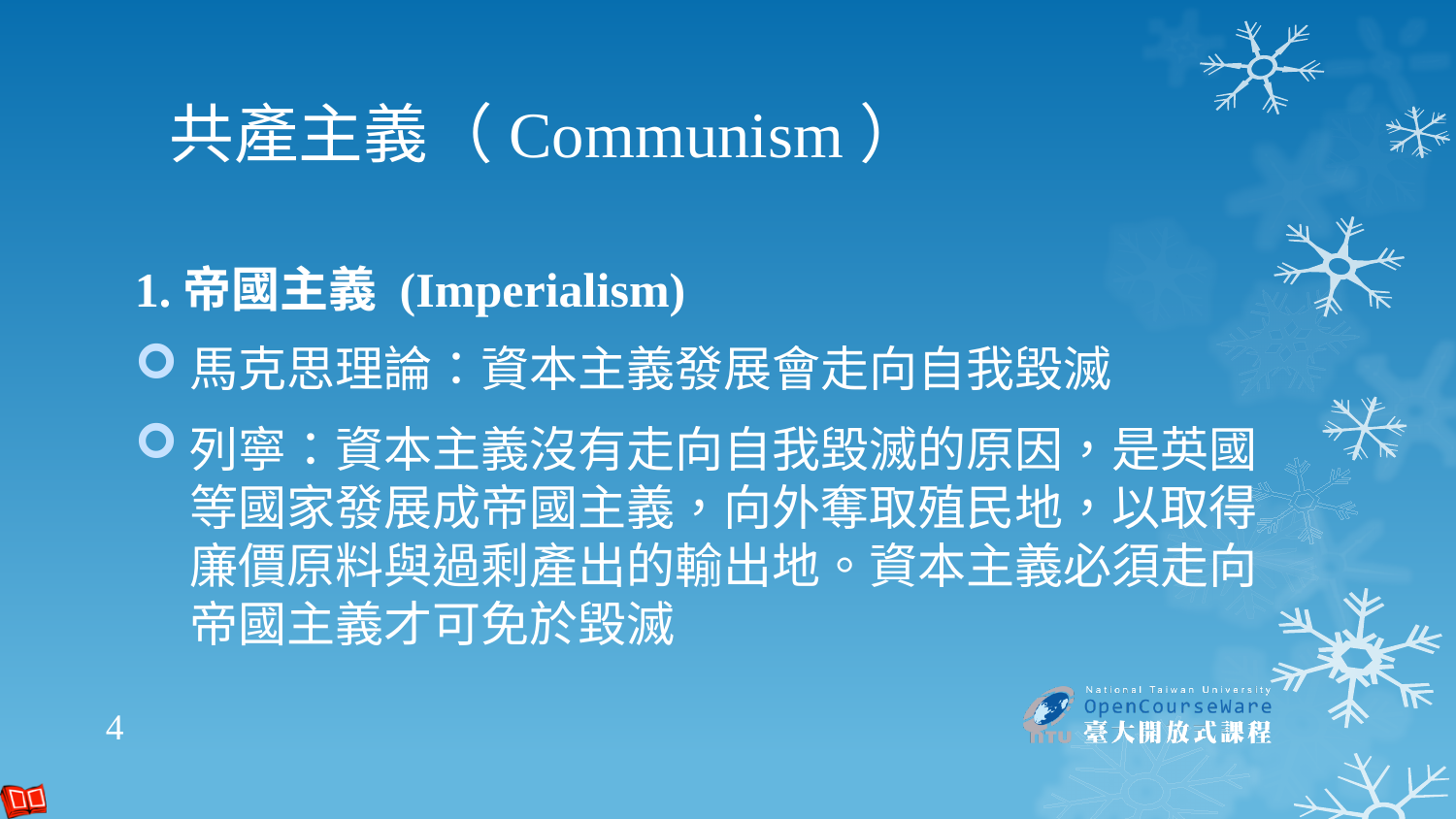

# 共產主義（Communism）
1.帝國主義 (Imperialism)
馬克思理論：資本主義發展會走向自我毀滅
列寧：資本主義沒有走向自我毀滅的原因，是英國等國家發展成帝國主義，向外奪取殖民地，以取得廉價原料與過剩產出的輸出地。資本主義必須走向帝國主義才可免於毀滅

4